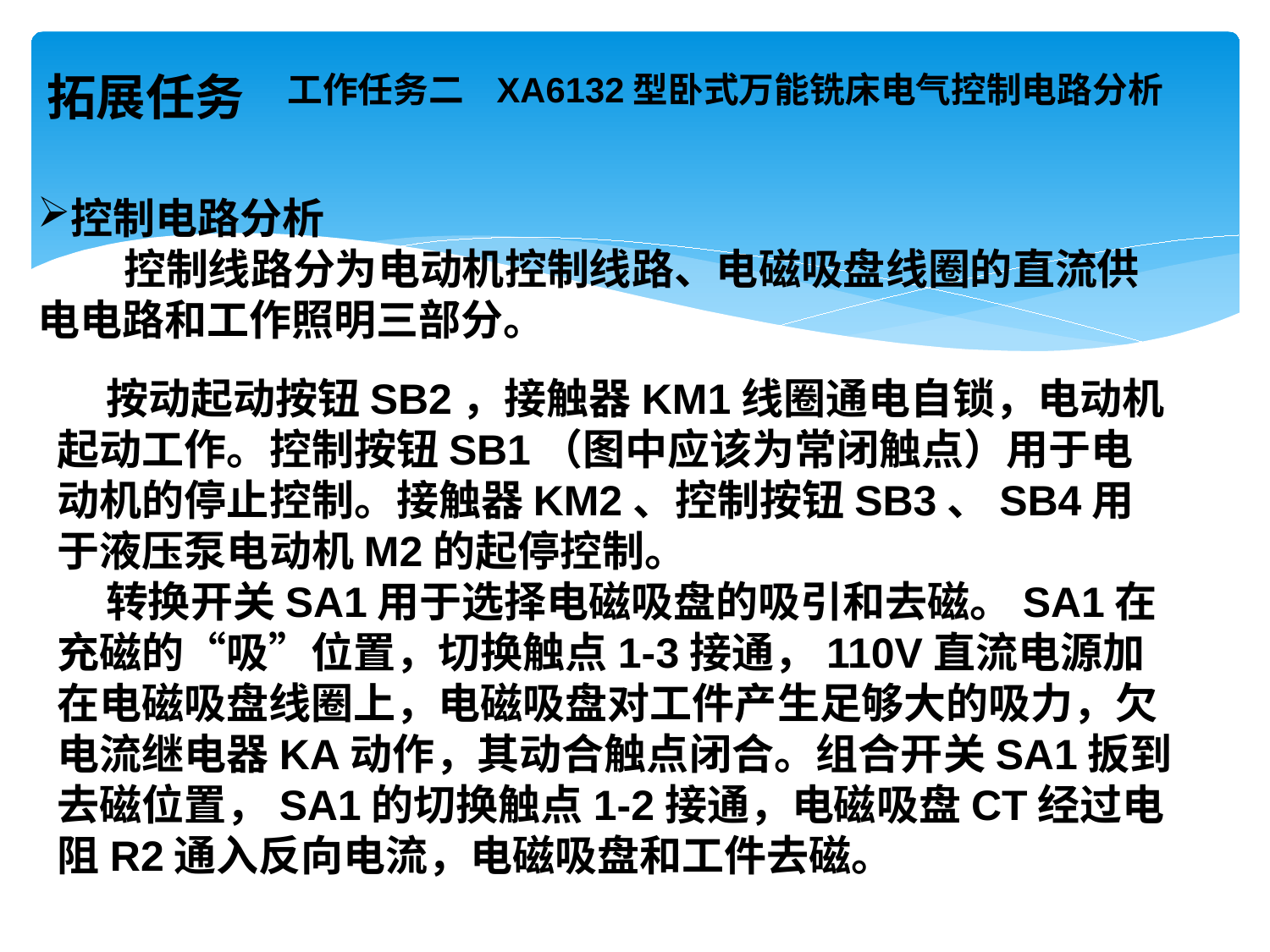

# 工作任务二   XA6132型卧式万能铣床电气控制电路分析
拓展任务
控制电路分析
        控制线路分为电动机控制线路、电磁吸盘线圈的直流供电电路和工作照明三部分。

    按动起动按钮SB2，接触器KM1线圈通电自锁，电动机起动工作。控制按钮SB1（图中应该为常闭触点）用于电动机的停止控制。接触器KM2、控制按钮SB3、SB4用于液压泵电动机M2的起停控制。
    转换开关SA1用于选择电磁吸盘的吸引和去磁。SA1在充磁的“吸”位置，切换触点1-3接通，110V直流电源加在电磁吸盘线圈上，电磁吸盘对工件产生足够大的吸力，欠电流继电器KA动作，其动合触点闭合。组合开关SA1扳到去磁位置，SA1的切换触点1-2接通，电磁吸盘CT经过电阻R2通入反向电流，电磁吸盘和工件去磁。